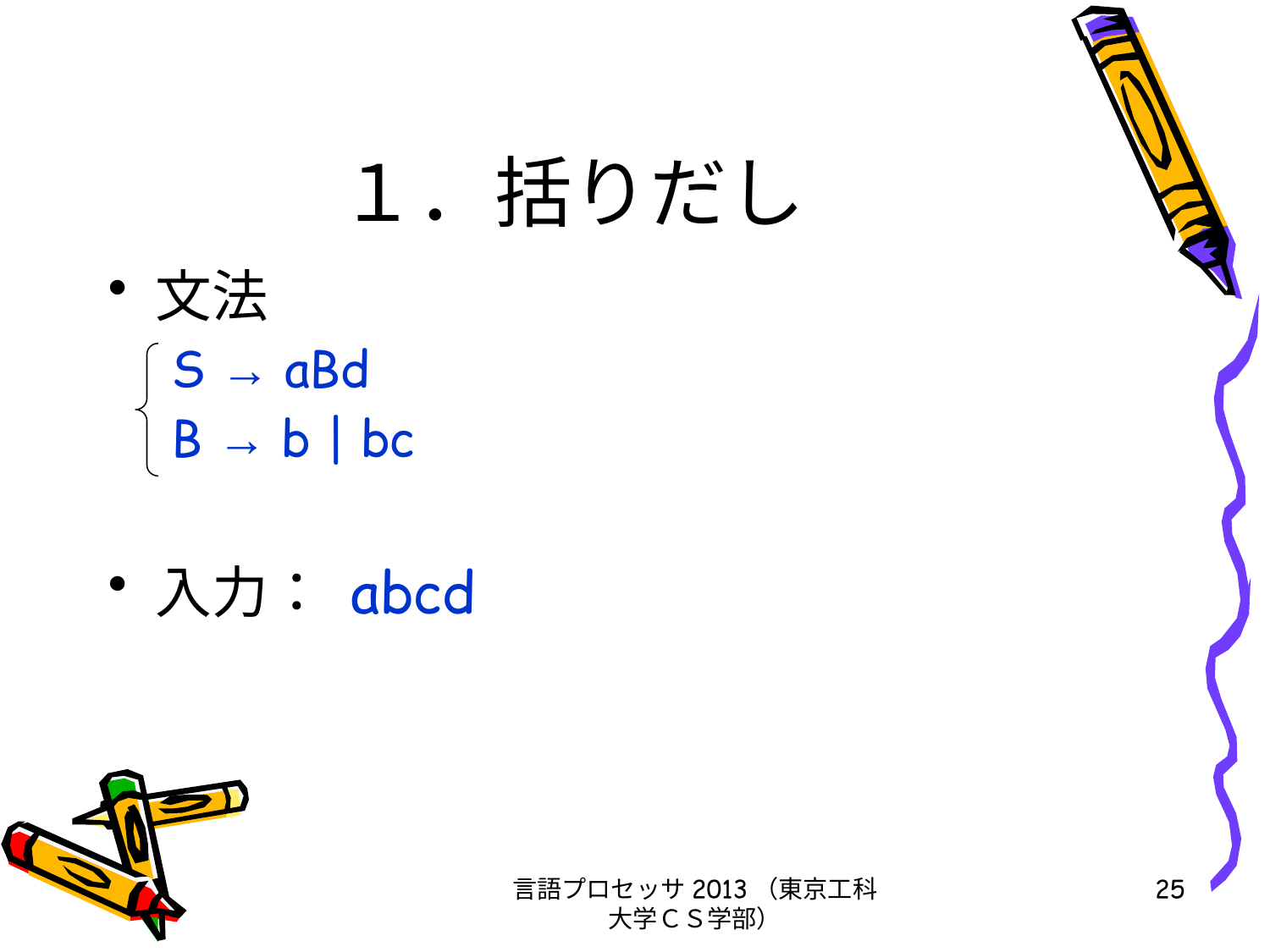

# １．括りだし
文法
S → aBd
B → b | bc

入力： abcd

言語プロセッサ2013（東京工科大学ＣＳ学部）
25